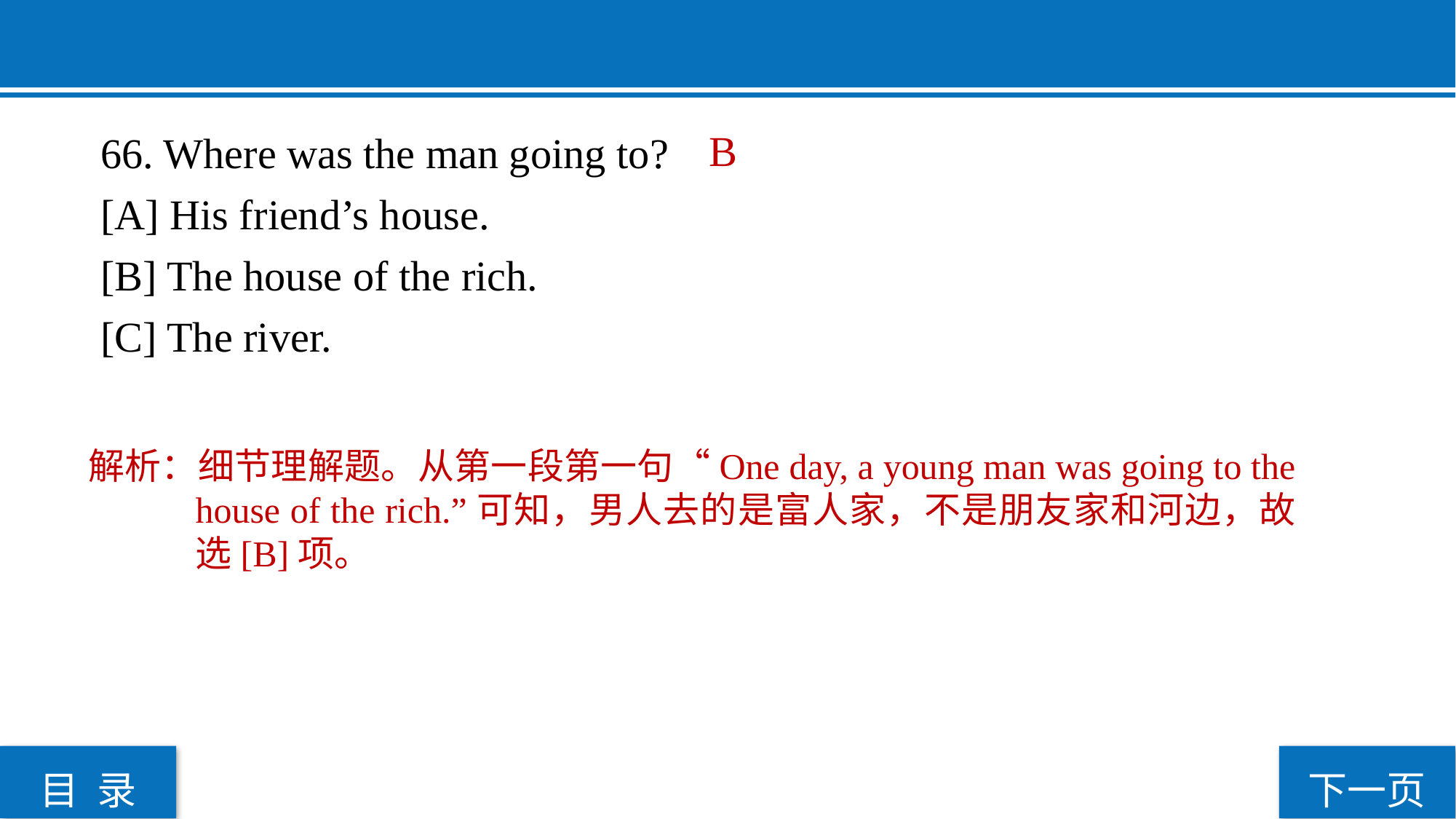

66. Where was the man going to?
[A] His friend’s house.
[B] The house of the rich.
[C] The river.

 B
解析：细节理解题。从第一段第一句“One day, a young man was going to the house of the rich.”可知，男人去的是富人家，不是朋友家和河边，故选[B]项。